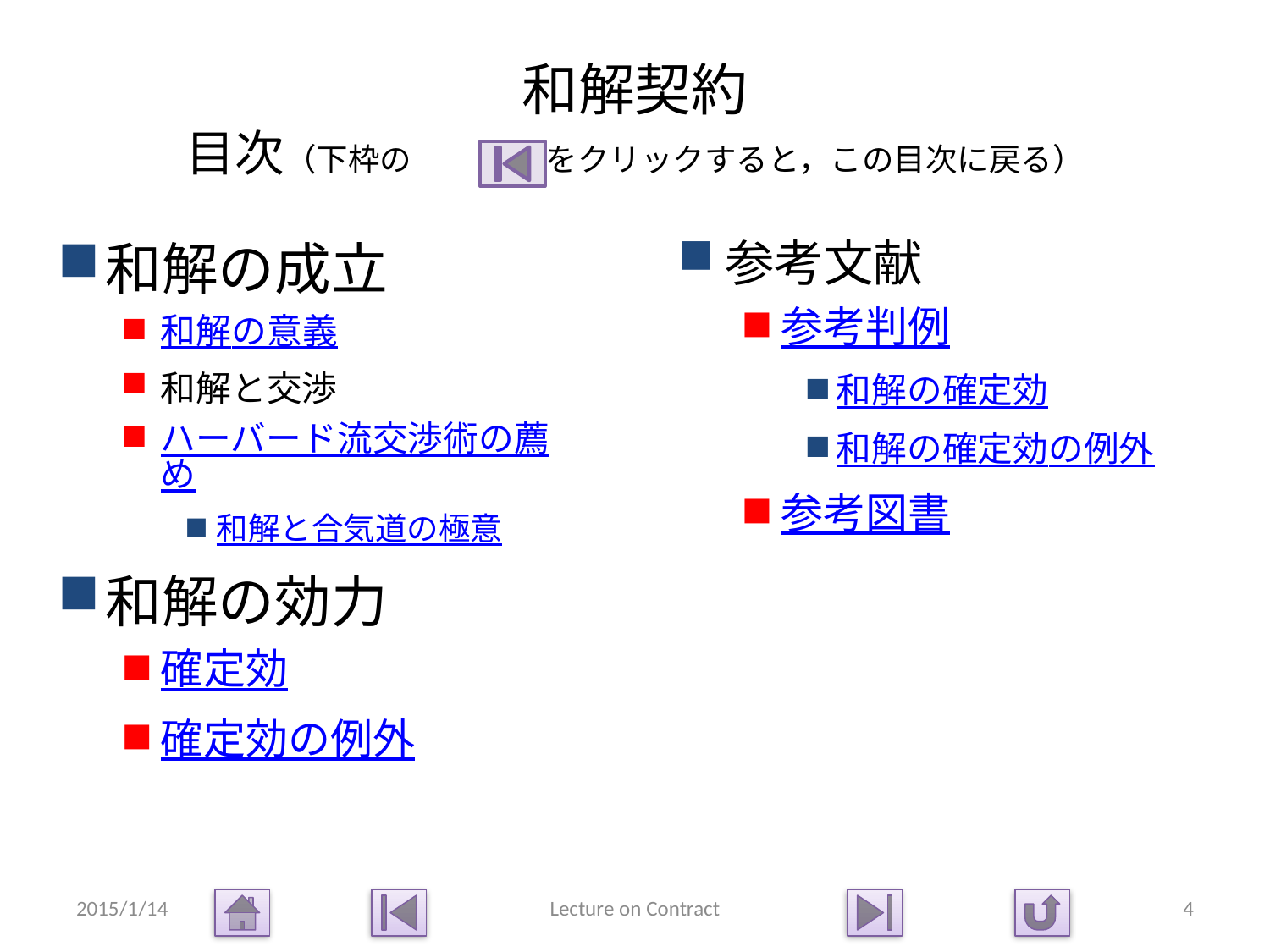

# 和解契約 目次（下枠の　　　　 をクリックすると，この目次に戻る）

参考文献
参考判例
和解の確定効
和解の確定効の例外
参考図書
和解の成立
和解の意義
和解と交渉
ハーバード流交渉術の薦め
和解と合気道の極意
和解の効力
確定効
確定効の例外
2015/1/14
Lecture on Contract
4